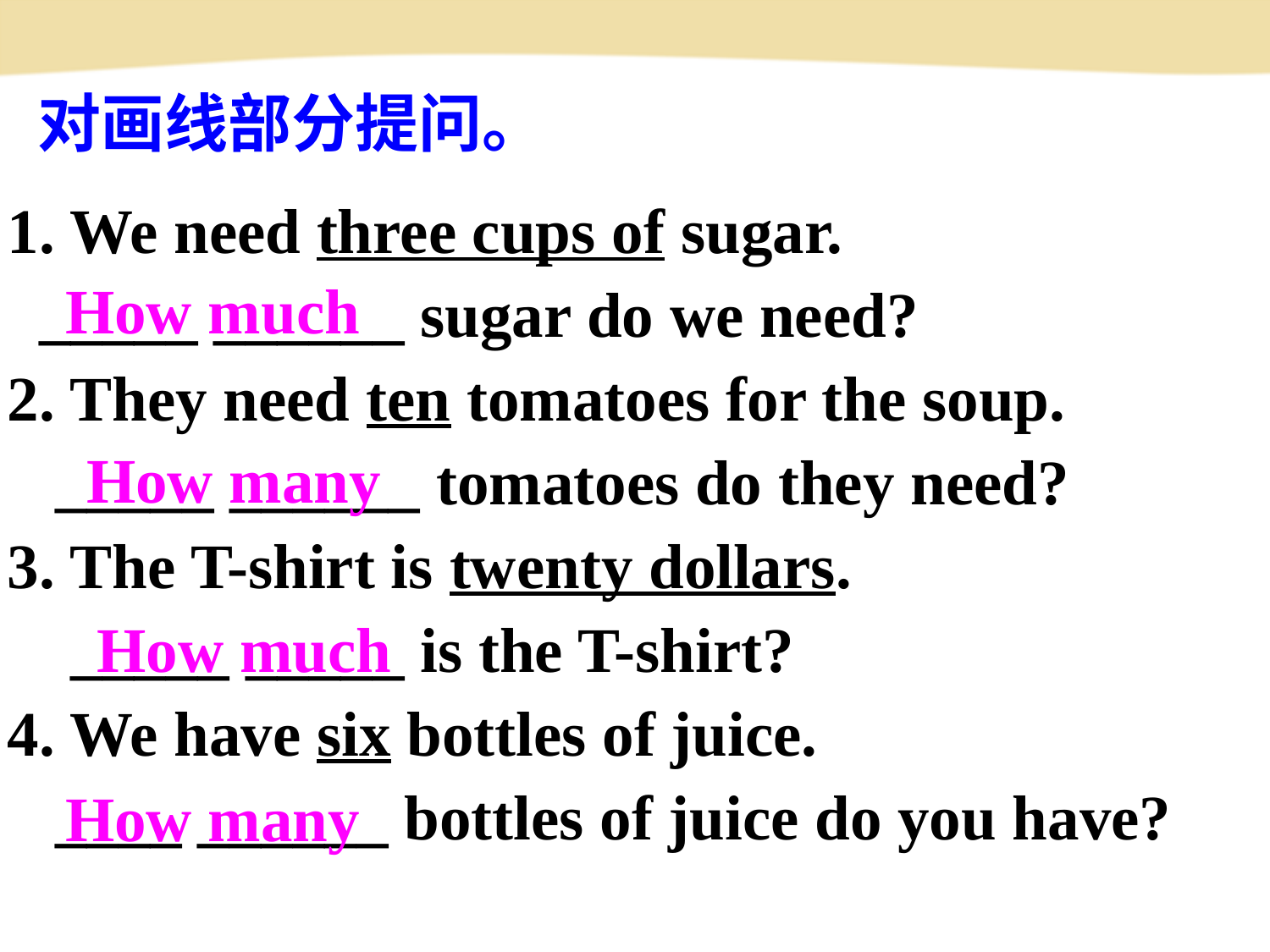

对画线部分提问。
1. We need three cups of sugar.
  _____ ______ sugar do we need?
2. They need ten tomatoes for the soup.
   _____ ______ tomatoes do they need?
3. The T-shirt is twenty dollars.
    _____ _____ is the T-shirt?
4. We have six bottles of juice.
   ____ ______ bottles of juice do you have?
How much
How many
How much
How many